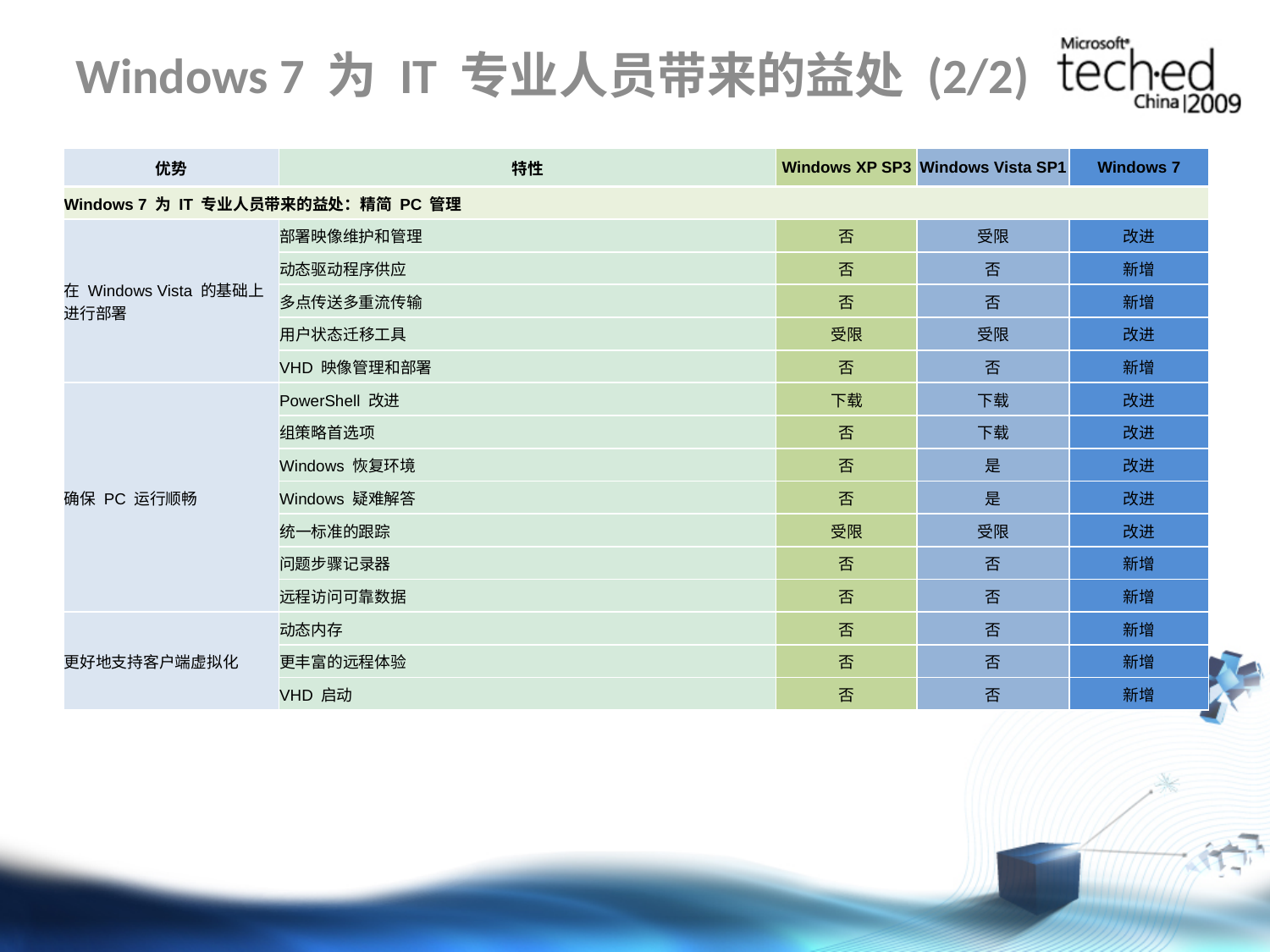

# Windows 7 为 IT 专业人员带来的益处 (2/2)
| 优势 | 特性 | Windows XP SP3 | Windows Vista SP1 | Windows 7 |
| --- | --- | --- | --- | --- |
| Windows 7 为 IT 专业人员带来的益处：精简 PC 管理 |  |  |  |  |
| 在 Windows Vista 的基础上进行部署 | 部署映像维护和管理 | 否 | 受限 | 改进 |
|  | 动态驱动程序供应 | 否 | 否 | 新增 |
|  | 多点传送多重流传输 | 否 | 否 | 新增 |
|  | 用户状态迁移工具 | 受限 | 受限 | 改进 |
|  | VHD 映像管理和部署 | 否 | 否 | 新增 |
| 确保 PC 运行顺畅 | PowerShell 改进 | 下载 | 下载 | 改进 |
|  | 组策略首选项 | 否 | 下载 | 改进 |
|  | Windows 恢复环境 | 否 | 是 | 改进 |
|  | Windows 疑难解答 | 否 | 是 | 改进 |
|  | 统一标准的跟踪 | 受限 | 受限 | 改进 |
|  | 问题步骤记录器 | 否 | 否 | 新增 |
|  | 远程访问可靠数据 | 否 | 否 | 新增 |
| 更好地支持客户端虚拟化 | 动态内存 | 否 | 否 | 新增 |
|  | 更丰富的远程体验 | 否 | 否 | 新增 |
|  | VHD 启动 | 否 | 否 | 新增 |